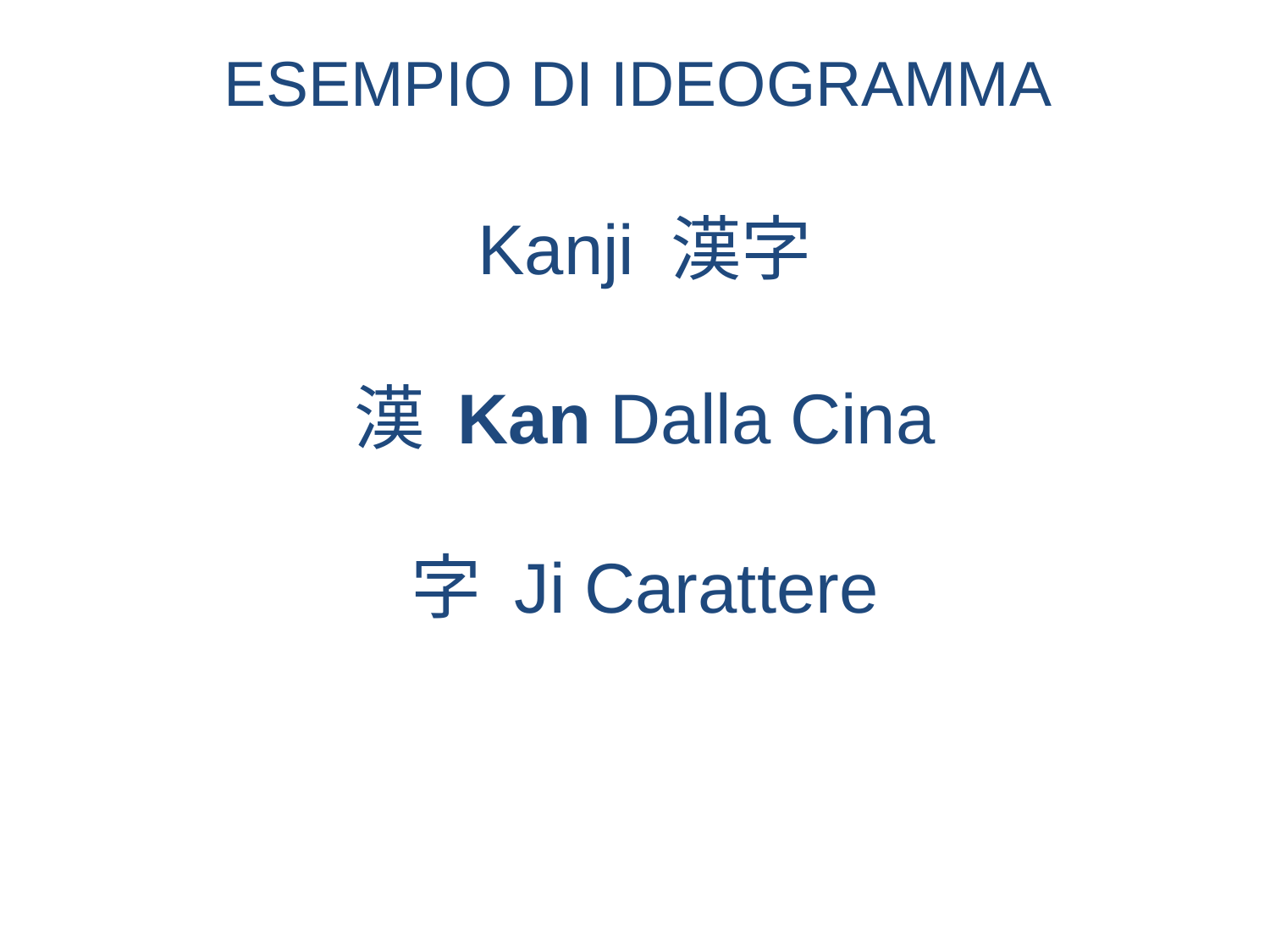

ESEMPIO DI IDEOGRAMMA
# Kanji 漢字 漢 Kan Dalla Cina 字 Ji Carattere